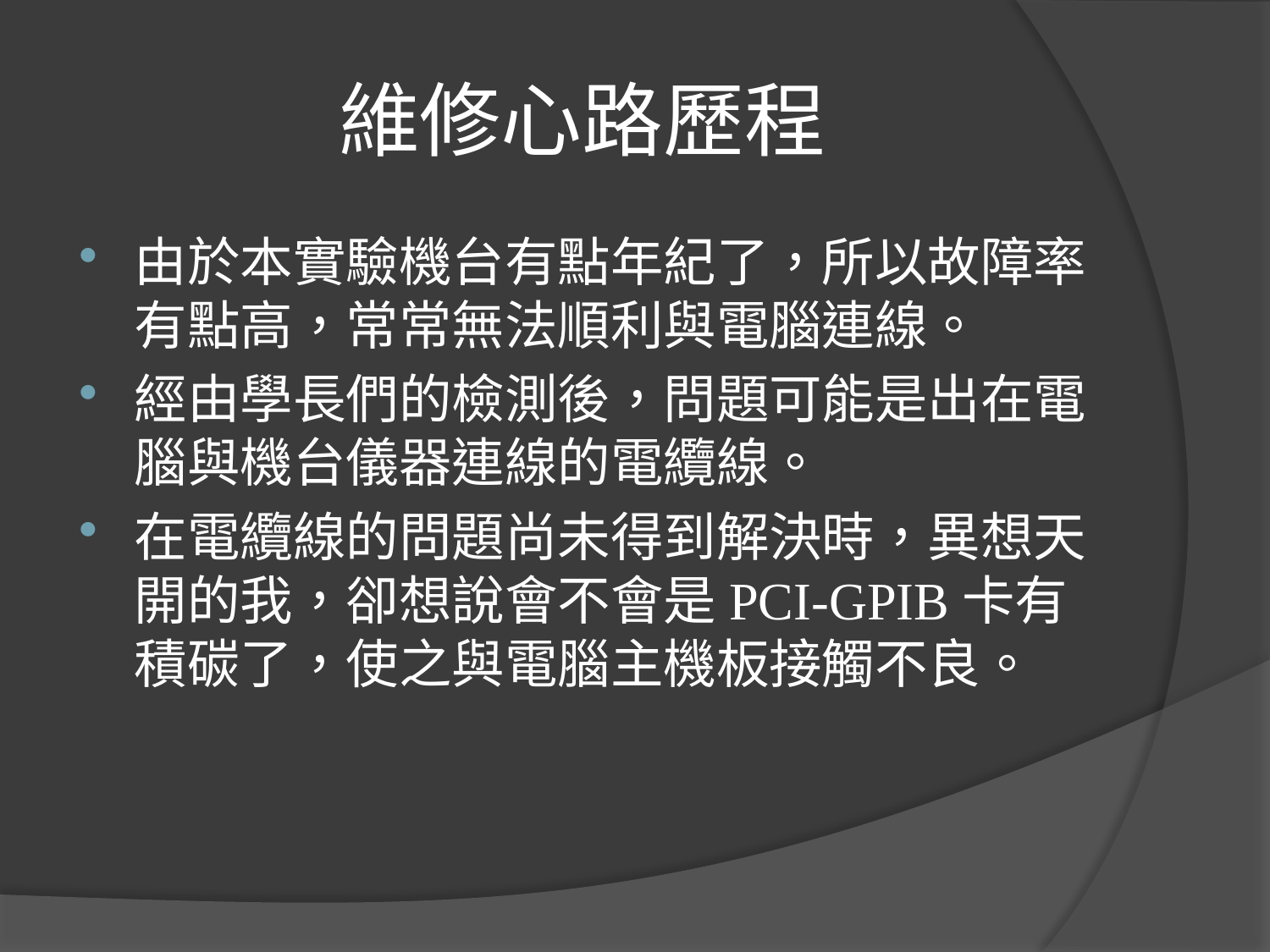

# 維修心路歷程
由於本實驗機台有點年紀了，所以故障率有點高，常常無法順利與電腦連線。
經由學長們的檢測後，問題可能是出在電腦與機台儀器連線的電纜線。
在電纜線的問題尚未得到解決時，異想天開的我，卻想說會不會是PCI-GPIB卡有積碳了，使之與電腦主機板接觸不良。